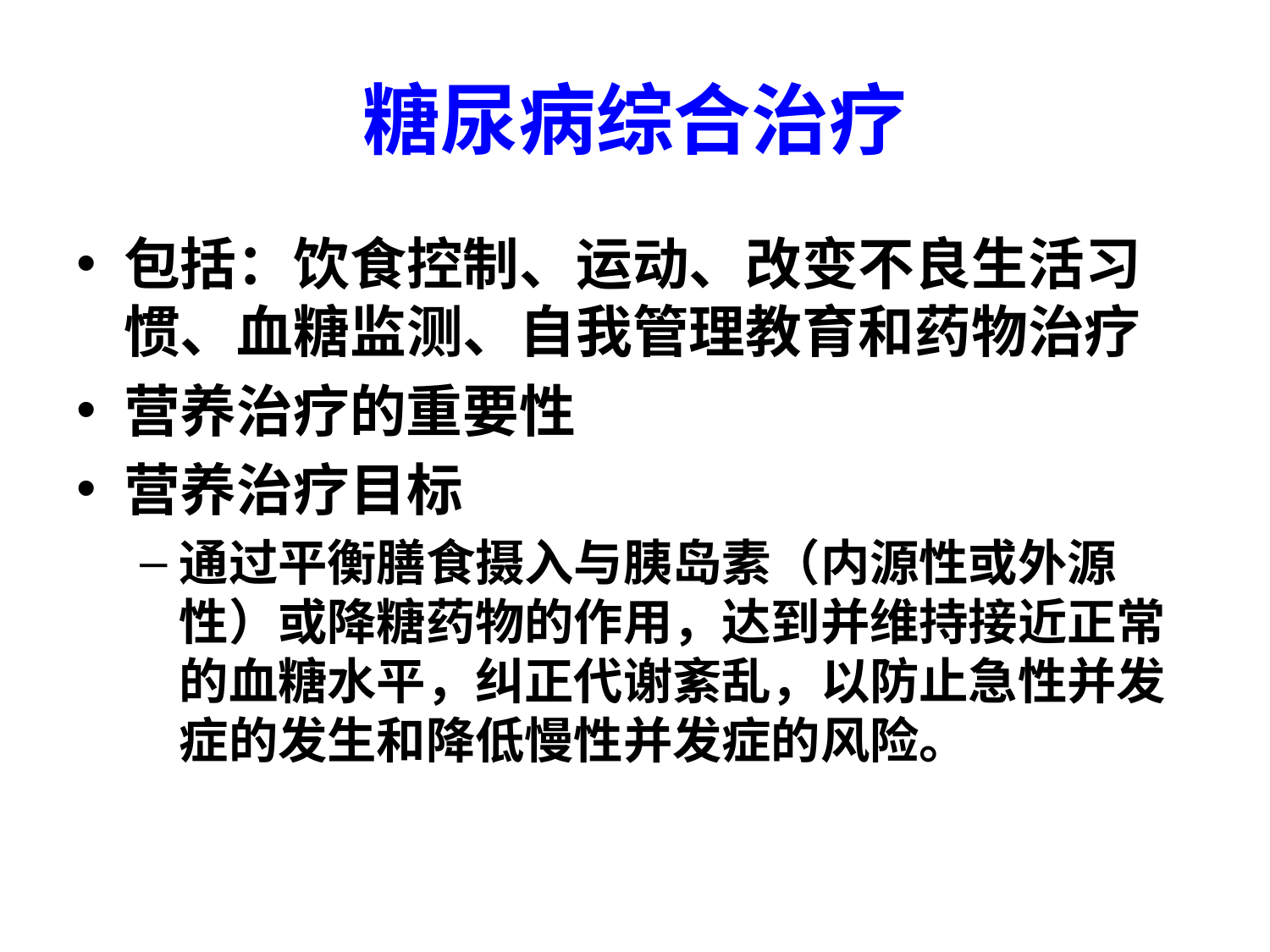

# 糖尿病综合治疗
包括：饮食控制、运动、改变不良生活习惯、血糖监测、自我管理教育和药物治疗
营养治疗的重要性
营养治疗目标
通过平衡膳食摄入与胰岛素（内源性或外源性）或降糖药物的作用，达到并维持接近正常的血糖水平，纠正代谢紊乱，以防止急性并发症的发生和降低慢性并发症的风险。